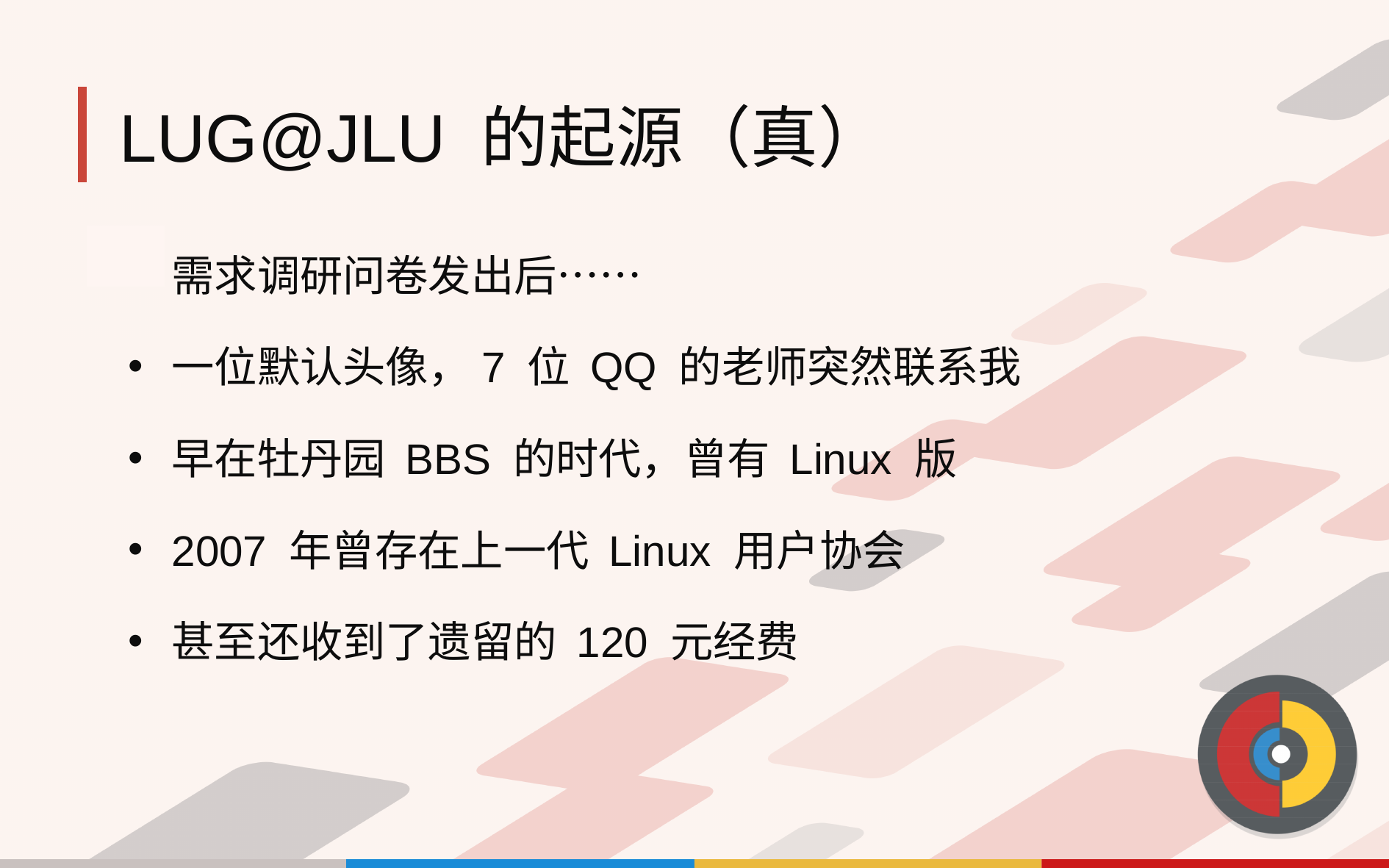

# LUG@JLU 的起源（真）
需求调研问卷发出后……
一位默认头像，7 位 QQ 的老师突然联系我
早在牡丹园 BBS 的时代，曾有 Linux 版
2007 年曾存在上一代 Linux 用户协会
甚至还收到了遗留的 120 元经费